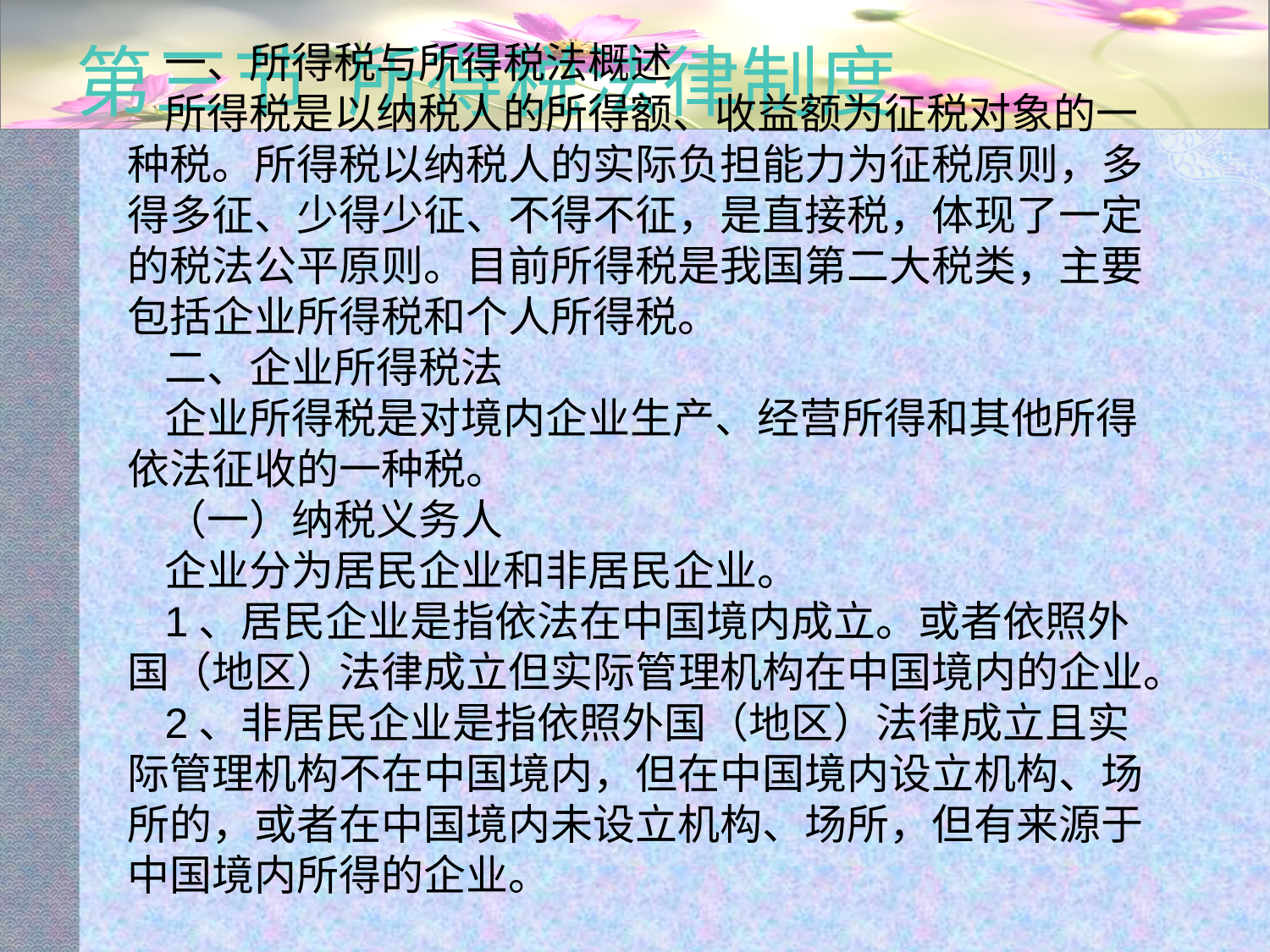

# 第三节  所得税法律制度
一、所得税与所得税法概述
所得税是以纳税人的所得额、收益额为征税对象的一种税。所得税以纳税人的实际负担能力为征税原则，多得多征、少得少征、不得不征，是直接税，体现了一定的税法公平原则。目前所得税是我国第二大税类，主要包括企业所得税和个人所得税。
二、企业所得税法
企业所得税是对境内企业生产、经营所得和其他所得依法征收的一种税。
（一）纳税义务人
企业分为居民企业和非居民企业。
1、居民企业是指依法在中国境内成立。或者依照外国（地区）法律成立但实际管理机构在中国境内的企业。
2、非居民企业是指依照外国（地区）法律成立且实际管理机构不在中国境内，但在中国境内设立机构、场所的，或者在中国境内未设立机构、场所，但有来源于中国境内所得的企业。